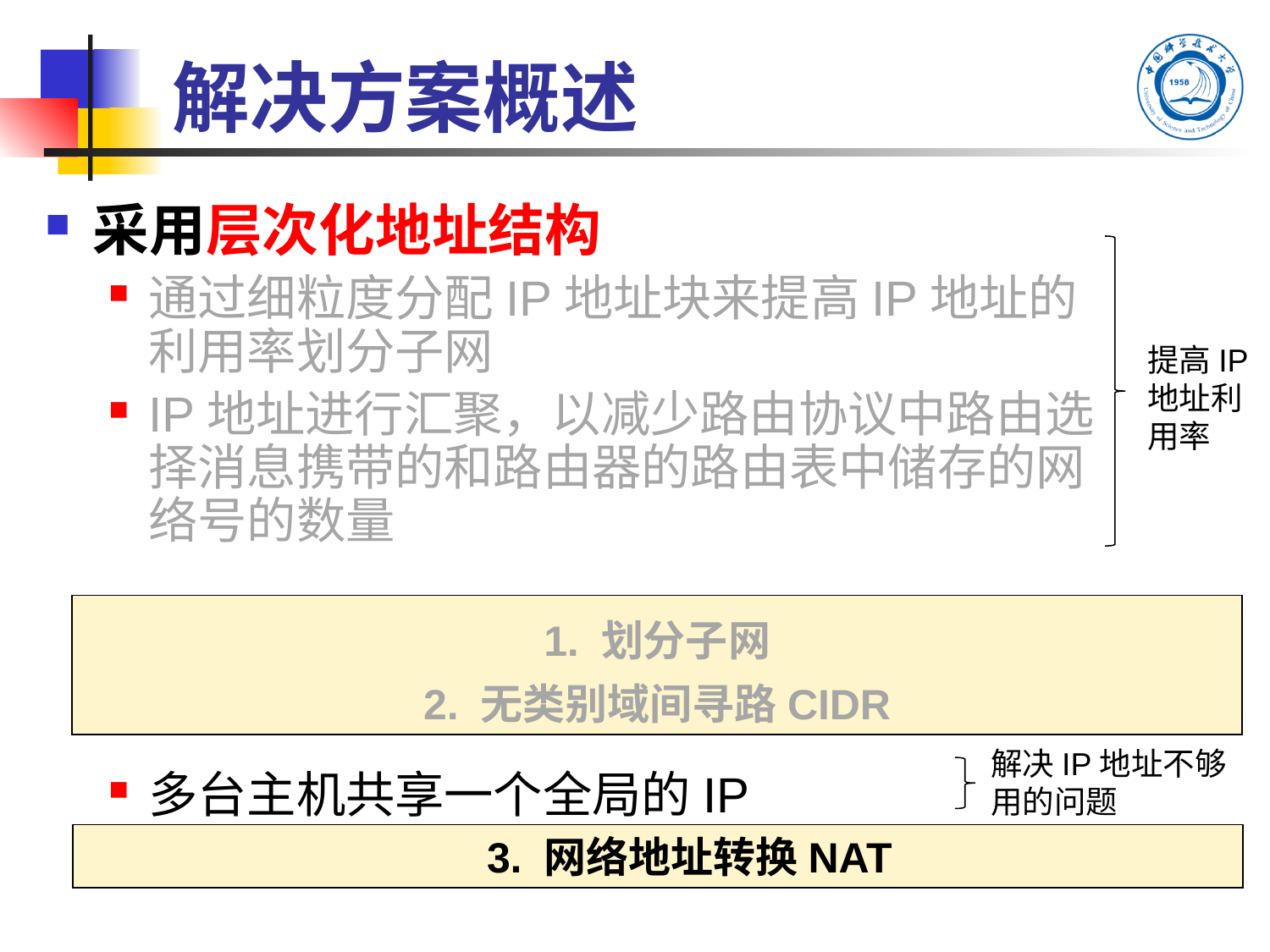

# 解决方案概述
采用层次化地址结构
通过细粒度分配IP地址块来提高IP地址的利用率划分子网
IP地址进行汇聚，以减少路由协议中路由选择消息携带的和路由器的路由表中储存的网络号的数量

多台主机共享一个全局的IP

提高IP
地址利用率
1. 划分子网
2. 无类别域间寻路CIDR
解决IP地址不够用的问题

3. 网络地址转换NAT